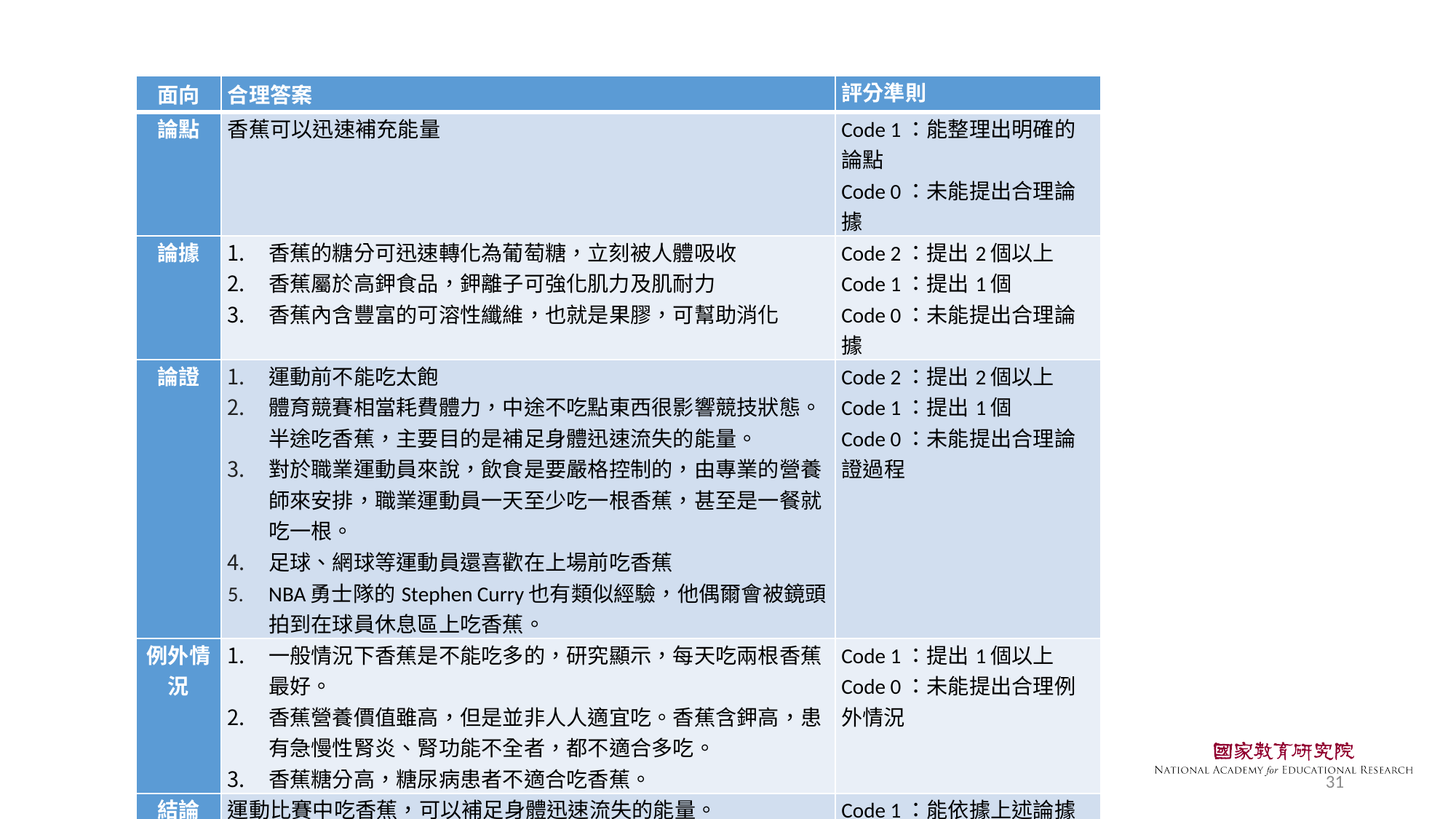

| 面向 | 合理答案 | 評分準則 |
| --- | --- | --- |
| 論點 | 香蕉可以迅速補充能量 | Code 1：能整理出明確的論點 Code 0：未能提出合理論據 |
| 論據 | 香蕉的糖分可迅速轉化為葡萄糖，立刻被人體吸收 香蕉屬於高鉀食品，鉀離子可強化肌力及肌耐力 香蕉內含豐富的可溶性纖維，也就是果膠，可幫助消化 | Code 2：提出2個以上 Code 1：提出1個 Code 0：未能提出合理論據 |
| 論證 | 運動前不能吃太飽 體育競賽相當耗費體力，中途不吃點東西很影響競技狀態。半途吃香蕉，主要目的是補足身體迅速流失的能量。 對於職業運動員來說，飲食是要嚴格控制的，由專業的營養師來安排，職業運動員一天至少吃一根香蕉，甚至是一餐就吃一根。 足球、網球等運動員還喜歡在上場前吃香蕉 NBA勇士隊的Stephen Curry也有類似經驗，他偶爾會被鏡頭拍到在球員休息區上吃香蕉。 | Code 2：提出2個以上 Code 1：提出1個 Code 0：未能提出合理論證過程 |
| 例外情況 | 一般情況下香蕉是不能吃多的，研究顯示，每天吃兩根香蕉最好。 香蕉營養價值雖高，但是並非人人適宜吃。香蕉含鉀高，患有急慢性腎炎、腎功能不全者，都不適合多吃。 香蕉糖分高，糖尿病患者不適合吃香蕉。 | Code 1：提出1個以上 Code 0：未能提出合理例外情況 |
| 結論 | 運動比賽中吃香蕉，可以補足身體迅速流失的能量。 | Code 1：能依據上述論據與例證寫出文章結論 Code 0：未能依據上述論據與例證寫出合理的結論 |
31